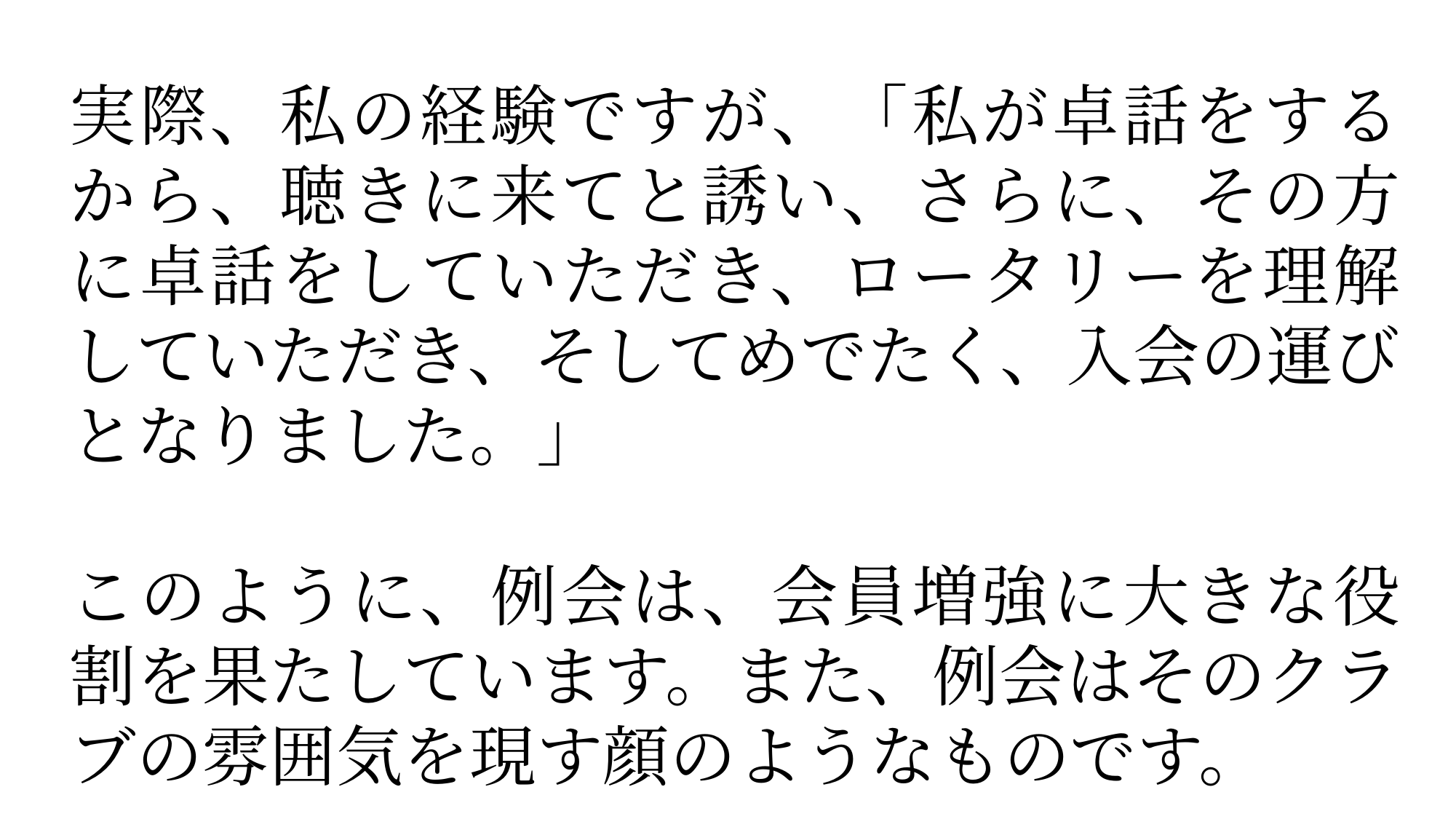

実際、私の経験ですが、「私が卓話をするから、聴きに来てと誘い、さらに、その方に卓話をしていただき、ロータリーを理解していただき、そしてめでたく、入会の運びとなりました。」

このように、例会は、会員増強に大きな役割を果たしています。また、例会はそのクラブの雰囲気を現す顔のようなものです。